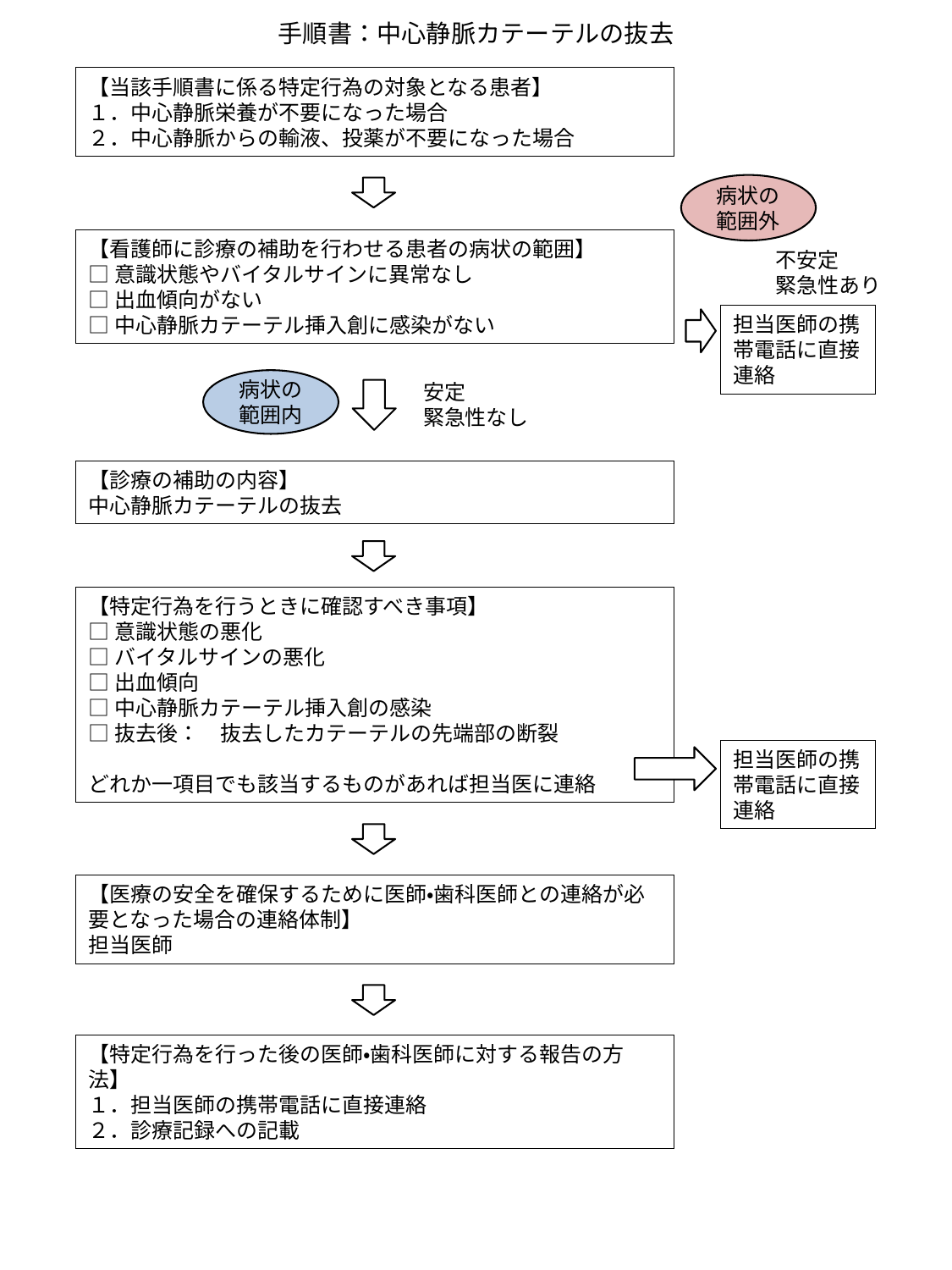

手順書：中心静脈カテーテルの抜去
【当該手順書に係る特定行為の対象となる患者】
１．中心静脈栄養が不要になった場合
２．中心静脈からの輸液、投薬が不要になった場合

病状の
範囲外
【看護師に診療の補助を行わせる患者の病状の範囲】
□意識状態やバイタルサインに異常なし
□出血傾向がない
□中心静脈カテーテル挿入創に感染がない
不安定
緊急性あり
担当医師の携帯電話に直接連絡

病状の
範囲内
安定
緊急性なし

【診療の補助の内容】
中心静脈カテーテルの抜去

【特定行為を行うときに確認すべき事項】
□意識状態の悪化
□バイタルサインの悪化
□出血傾向
□中心静脈カテーテル挿入創の感染
□抜去後：　抜去したカテーテルの先端部の断裂

どれか一項目でも該当するものがあれば担当医に連絡
担当医師の携帯電話に直接連絡

【医療の安全を確保するために医師・歯科医師との連絡が必要となった場合の連絡体制】
担当医師

【特定行為を行った後の医師・歯科医師に対する報告の方法】
１．担当医師の携帯電話に直接連絡
２．診療記録への記載